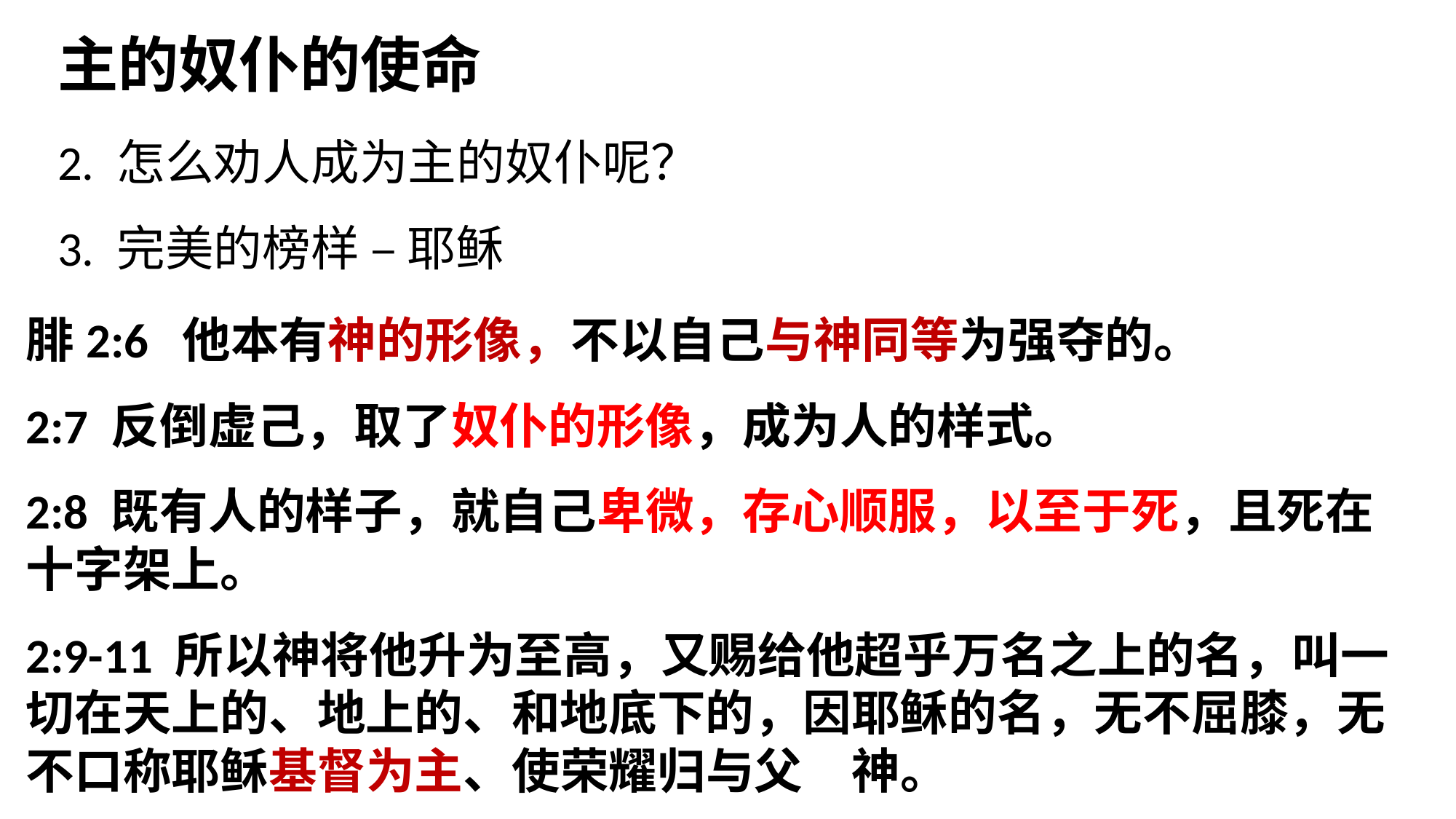

主的奴仆的使命
2. 怎么劝人成为主的奴仆呢？
3. 完美的榜样 – 耶稣
腓2:6  他本有神的形像，不以自己与神同等为强夺的。
2:7 反倒虚己，取了奴仆的形像，成为人的样式。
2:8 既有人的样子，就自己卑微，存心顺服，以至于死，且死在十字架上。
2:9-11 所以神将他升为至高，又赐给他超乎万名之上的名，叫一切在天上的、地上的、和地底下的，因耶稣的名，无不屈膝，无不口称耶稣基督为主、使荣耀归与父　神。